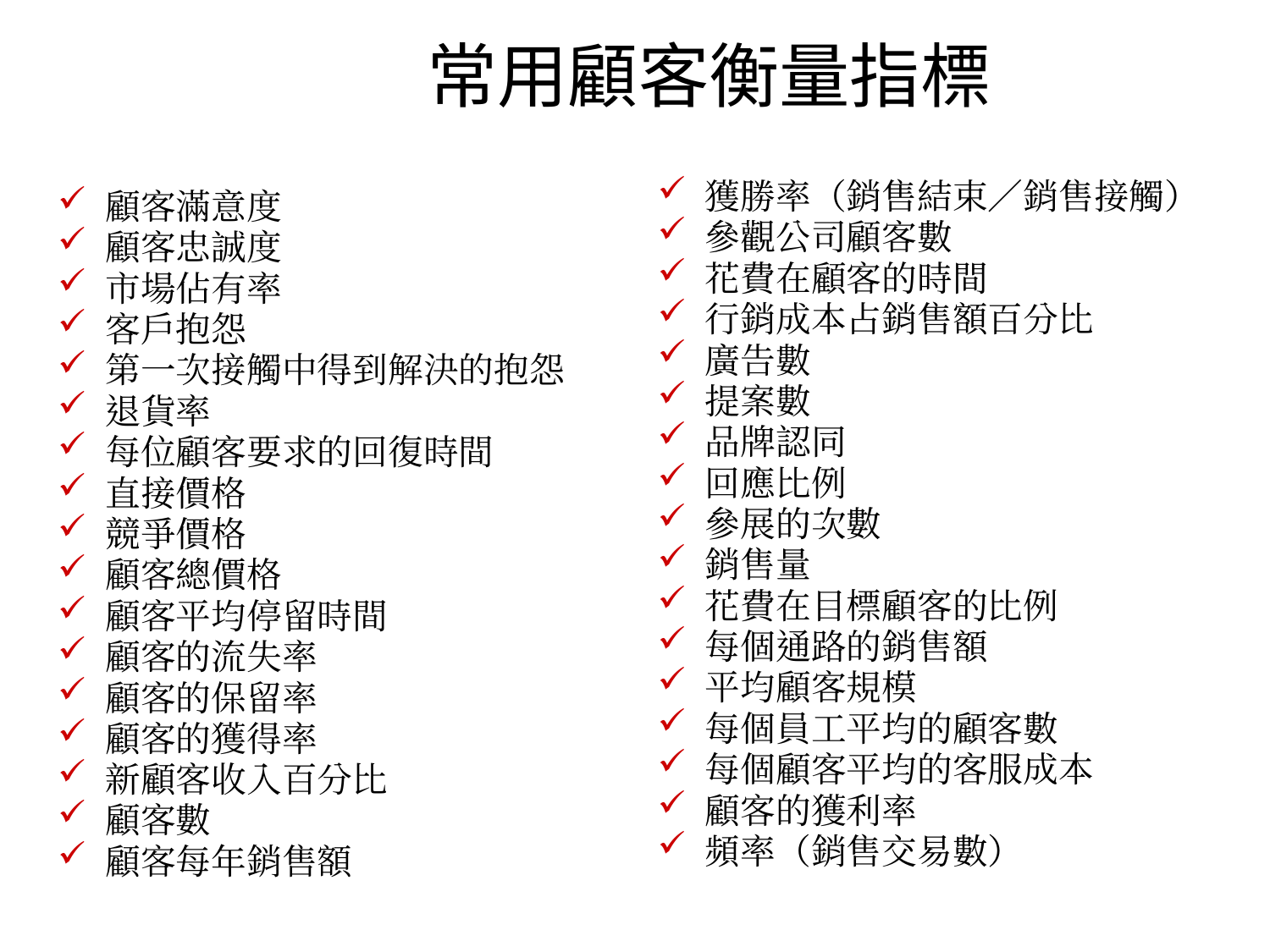

# 常用顧客衡量指標
獲勝率（銷售結束／銷售接觸）
參觀公司顧客數
花費在顧客的時間
行銷成本占銷售額百分比
廣告數
提案數
品牌認同
回應比例
參展的次數
銷售量
花費在目標顧客的比例
每個通路的銷售額
平均顧客規模
每個員工平均的顧客數
每個顧客平均的客服成本
顧客的獲利率
頻率（銷售交易數）

顧客滿意度
顧客忠誠度
市場佔有率
客戶抱怨
第一次接觸中得到解決的抱怨
退貨率
每位顧客要求的回復時間
直接價格
競爭價格
顧客總價格
顧客平均停留時間
顧客的流失率
顧客的保留率
顧客的獲得率
新顧客收入百分比
顧客數
顧客每年銷售額